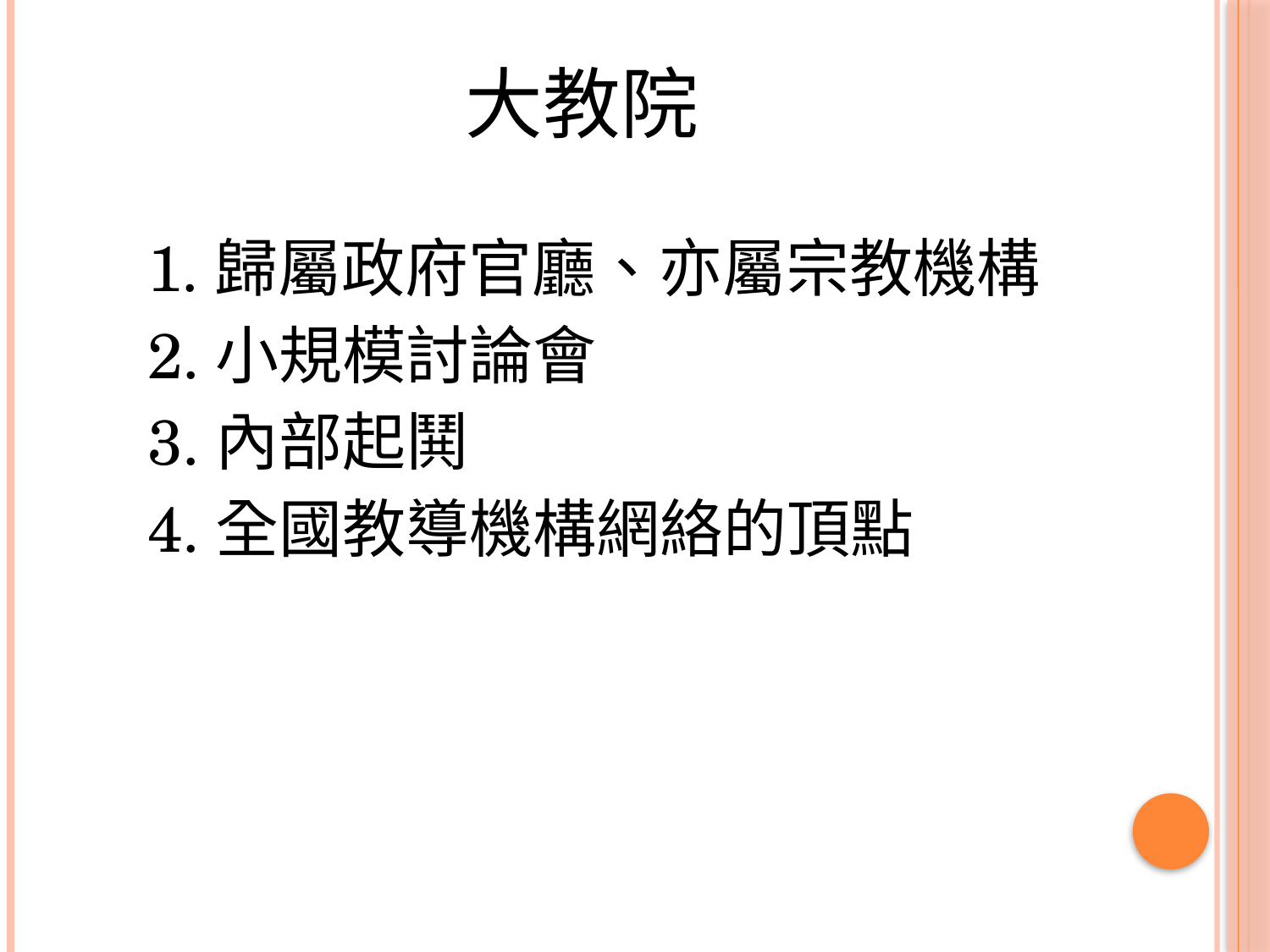

# 大教院
1.歸屬政府官廳、亦屬宗教機構
2.小規模討論會
3.內部起鬨
4.全國教導機構網絡的頂點